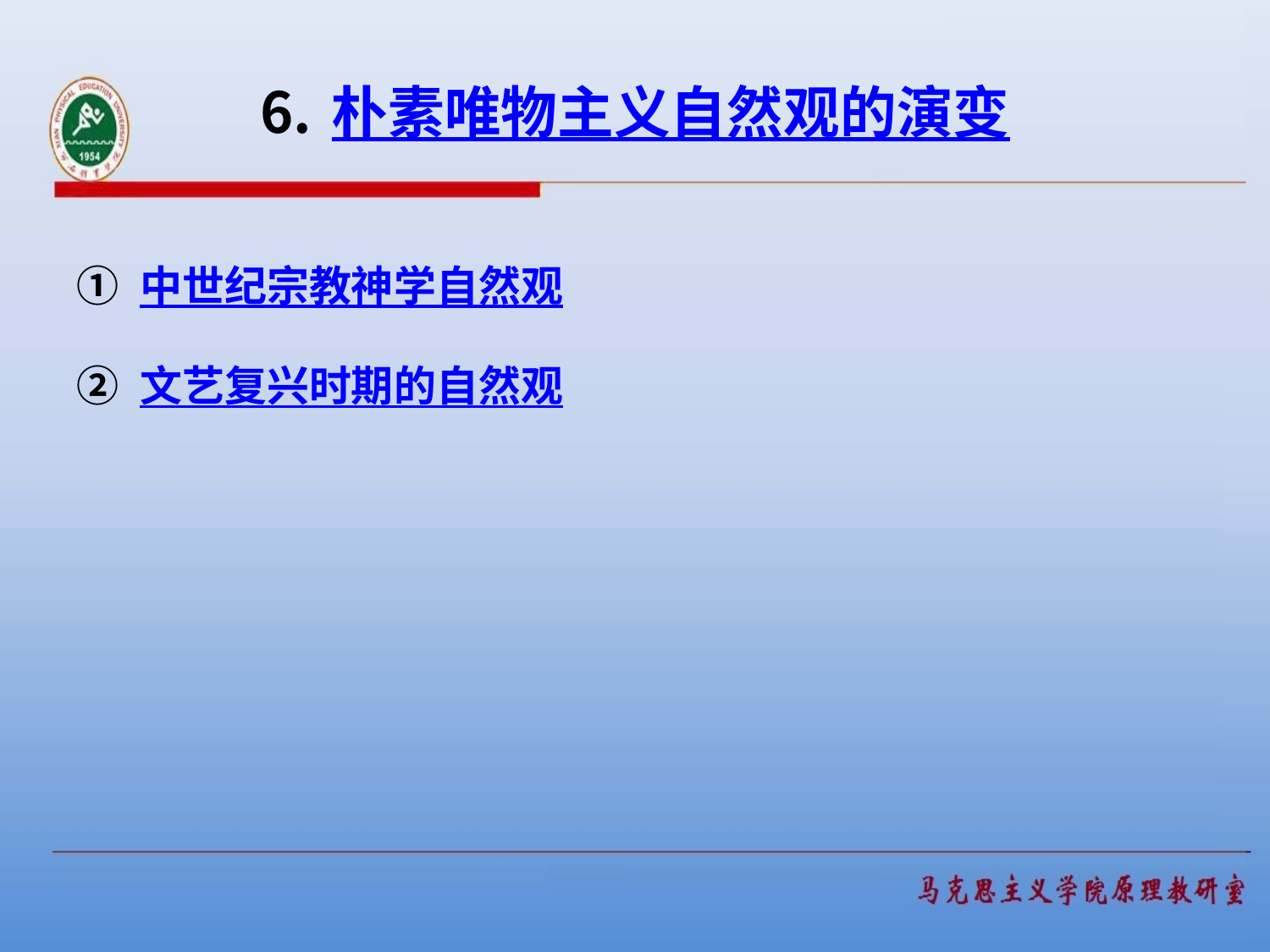

# 朴素唯物主义自然观的演变
中世纪宗教神学自然观
文艺复兴时期的自然观